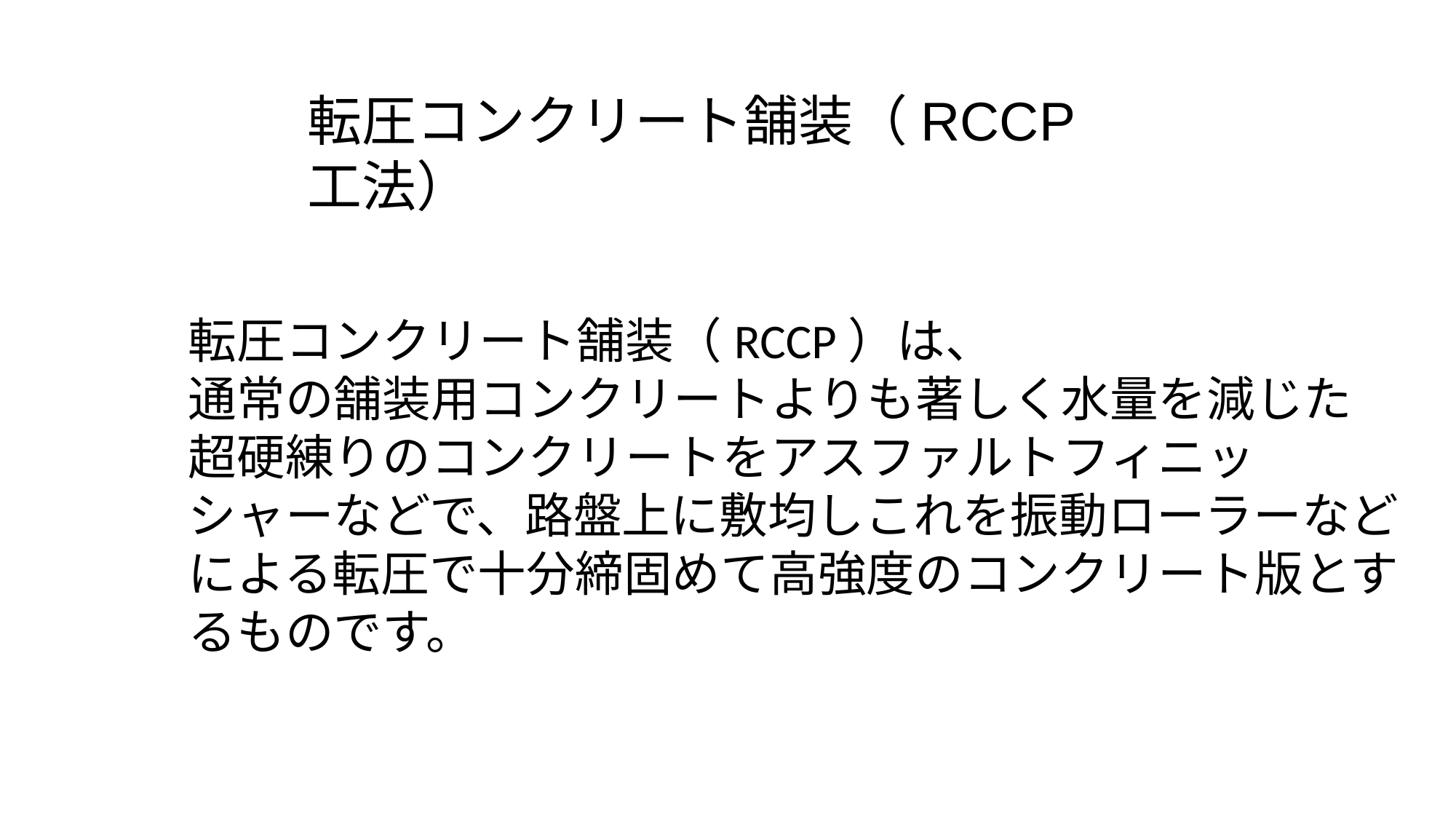

転圧コンクリート舗装（RCCP工法）
転圧コンクリート舗装（RCCP）は、
通常の舗装用コンクリートよりも著しく水量を減じた超硬練りのコンクリートをアスファルトフィニッシャーなどで、路盤上に敷均しこれを振動ローラーなどによる転圧で十分締固めて高強度のコンクリート版とするものです。